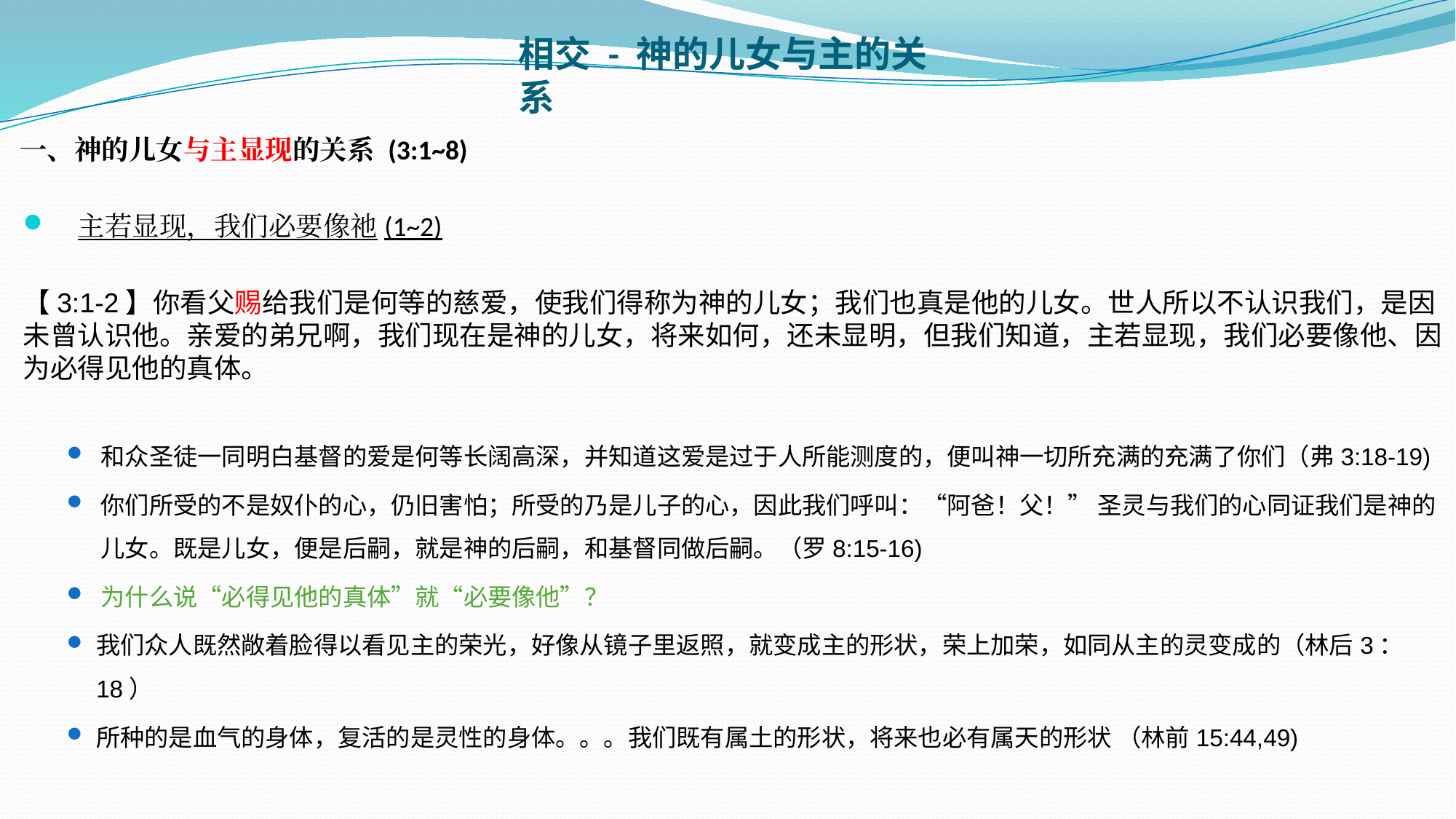

# 相交 - 神的儿女与主的关系
一、神的儿女与主显现的关系 (3:1~8)

主若显现，我们必要像祂(1~2)

【3:1-2】你看父赐给我们是何等的慈爱，使我们得称为神的儿女；我们也真是他的儿女。世人所以不认识我们，是因未曾认识他。亲爱的弟兄啊，我们现在是神的儿女，将来如何，还未显明，但我们知道，主若显现，我们必要像他、因为必得见他的真体。

和众圣徒一同明白基督的爱是何等长阔高深，并知道这爱是过于人所能测度的，便叫神一切所充满的充满了你们（弗3:18-19)
你们所受的不是奴仆的心，仍旧害怕；所受的乃是儿子的心，因此我们呼叫：“阿爸！父！” 圣灵与我们的心同证我们是神的儿女。既是儿女，便是后嗣，就是神的后嗣，和基督同做后嗣。（罗8:15-16)
为什么说“必得见他的真体”就“必要像他”？
我们众人既然敞着脸得以看见主的荣光，好像从镜子里返照，就变成主的形状，荣上加荣，如同从主的灵变成的（林后3：18）
所种的是血气的身体，复活的是灵性的身体。。。我们既有属土的形状，将来也必有属天的形状 （林前15:44,49)